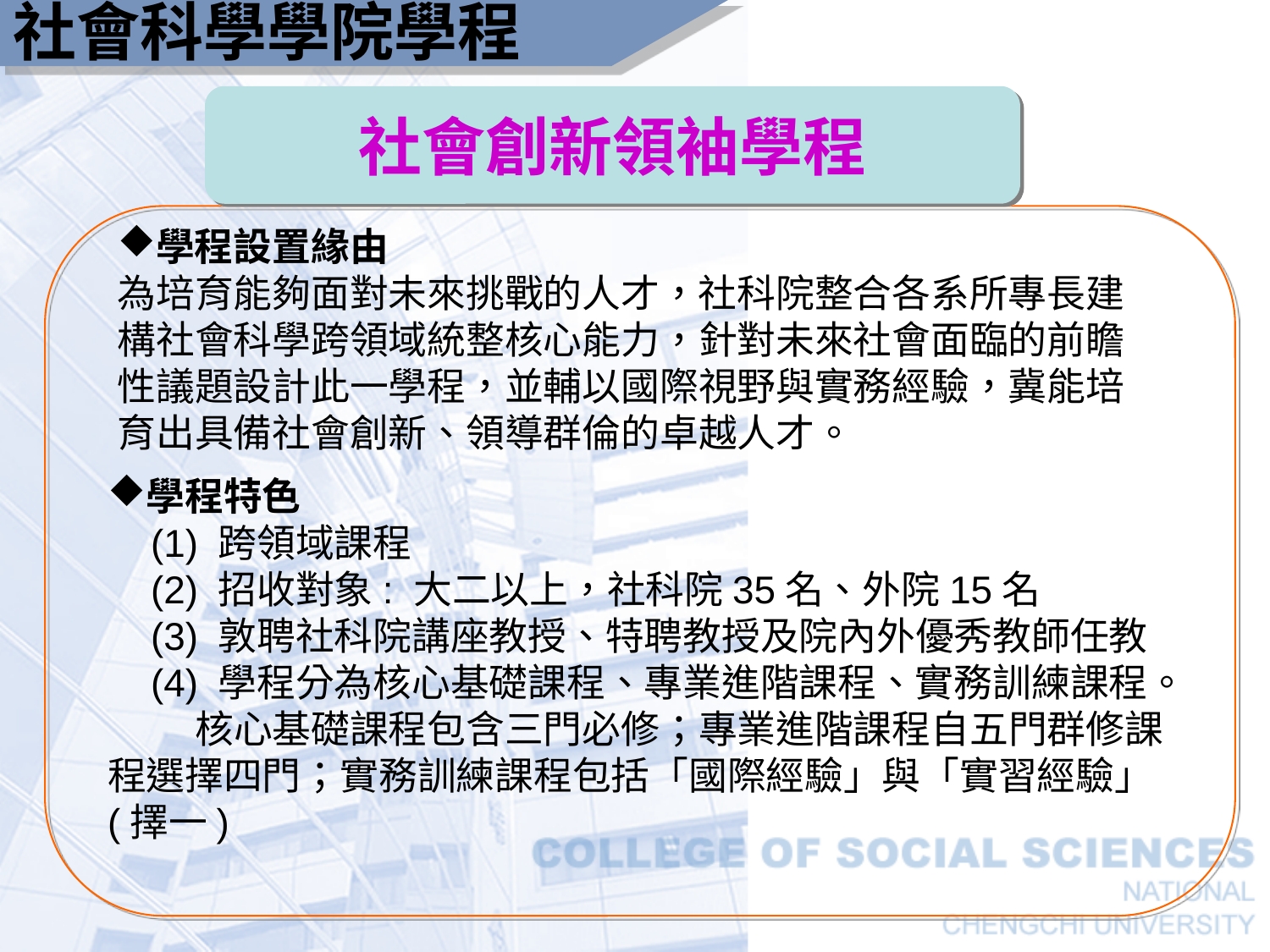

社會科學學院學程

社會創新領袖學程

學程設置緣由
為培育能夠面對未來挑戰的人才，社科院整合各系所專長建構社會科學跨領域統整核心能力，針對未來社會面臨的前瞻性議題設計此一學程，並輔以國際視野與實務經驗，冀能培育出具備社會創新、領導群倫的卓越人才。
學程特色
    (1) 跨領域課程
    (2) 招收對象: 大二以上，社科院35名、外院15名
    (3) 敦聘社科院講座教授、特聘教授及院內外優秀教師任教
    (4) 學程分為核心基礎課程、專業進階課程、實務訓練課程。
         核心基礎課程包含三門必修；專業進階課程自五門群修課程選擇四門；實務訓練課程包括「國際經驗」與「實習經驗」(擇一)